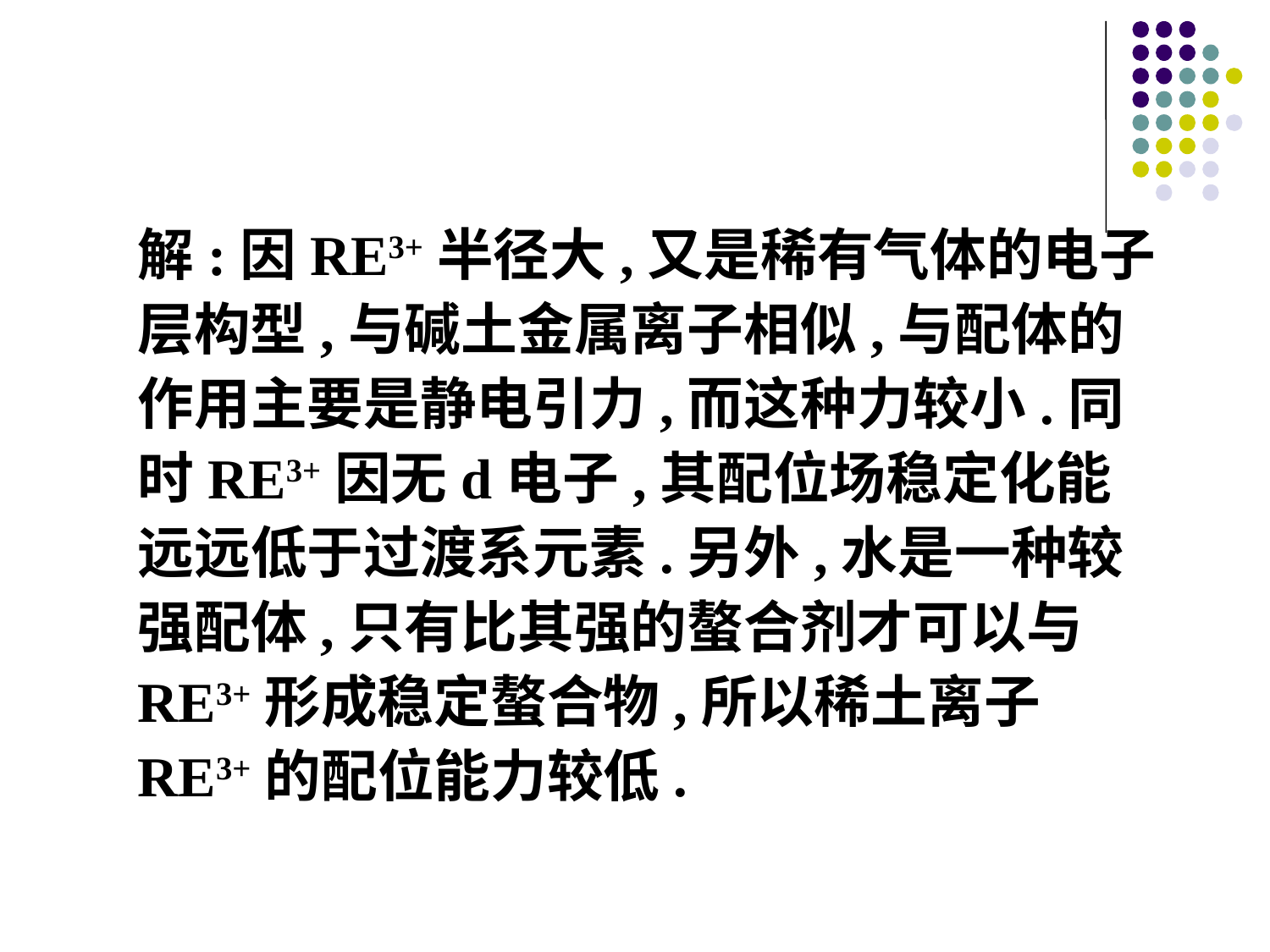

解:因RE3+半径大,又是稀有气体的电子层构型,与碱土金属离子相似,与配体的作用主要是静电引力,而这种力较小.同时RE3+因无d电子,其配位场稳定化能远远低于过渡系元素.另外,水是一种较强配体,只有比其强的螯合剂才可以与RE3+形成稳定螯合物,所以稀土离子RE3+的配位能力较低.